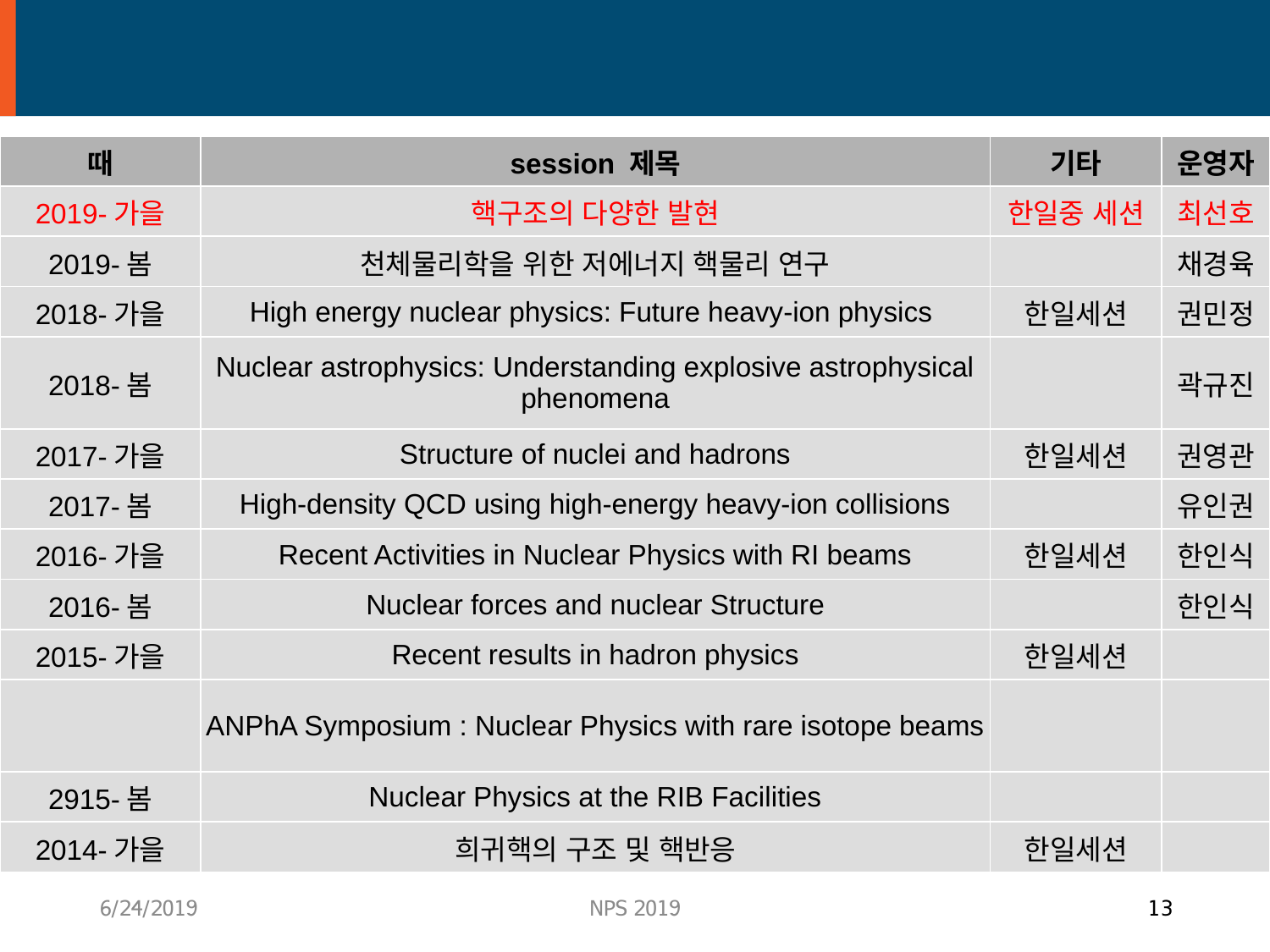

# 파이오니어링 세션
| 때 | session 제목 | 기타 | 운영자 |
| --- | --- | --- | --- |
| 2019-가을 | 핵구조의 다양한 발현 | 한일중 세션 | 최선호 |
| 2019-봄 | 천체물리학을 위한 저에너지 핵물리 연구 |  | 채경육 |
| 2018-가을 | High energy nuclear physics: Future heavy-ion physics | 한일세션 | 권민정 |
| 2018-봄 | Nuclear astrophysics: Understanding explosive astrophysical phenomena |  | 곽규진 |
| 2017-가을 | Structure of nuclei and hadrons | 한일세션 | 권영관 |
| 2017-봄 | High-density QCD using high-energy heavy-ion collisions |  | 유인권 |
| 2016-가을 | Recent Activities in Nuclear Physics with RI beams | 한일세션 | 한인식 |
| 2016-봄 | Nuclear forces and nuclear Structure |  | 한인식 |
| 2015-가을 | Recent results in hadron physics | 한일세션 |  |
|  | ANPhA Symposium : Nuclear Physics with rare isotope beams |  |  |
| 2915-봄 | Nuclear Physics at the RIB Facilities |  |  |
| 2014-가을 | 희귀핵의 구조 및 핵반응 | 한일세션 |  |
6/24/2019
NPS 2019
13